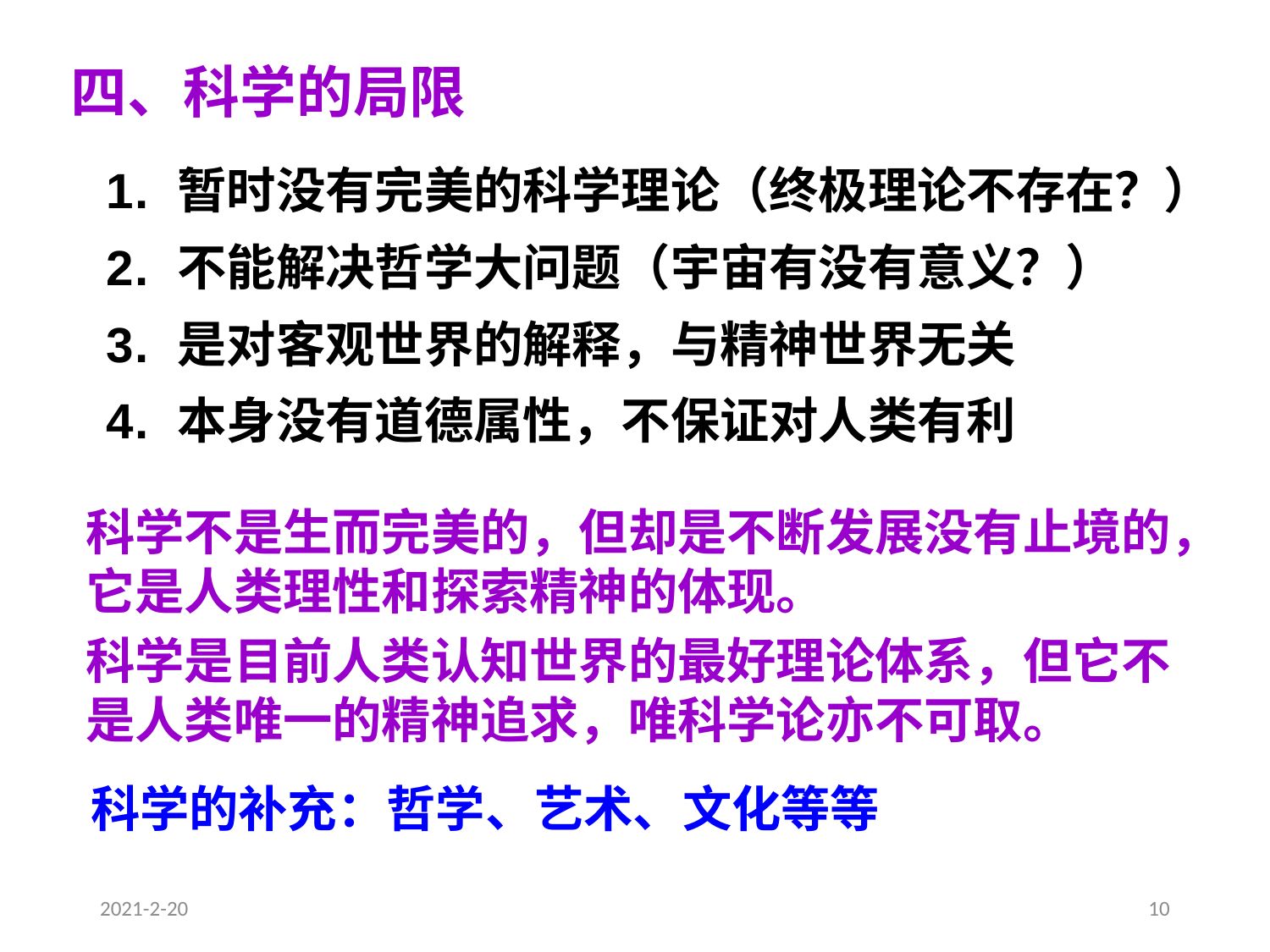

四、科学的局限
暂时没有完美的科学理论（终极理论不存在？）
不能解决哲学大问题（宇宙有没有意义？）
是对客观世界的解释，与精神世界无关
本身没有道德属性，不保证对人类有利
科学不是生而完美的，但却是不断发展没有止境的，它是人类理性和探索精神的体现。
科学是目前人类认知世界的最好理论体系，但它不是人类唯一的精神追求，唯科学论亦不可取。
科学的补充：哲学、艺术、文化等等
2021-2-20
10